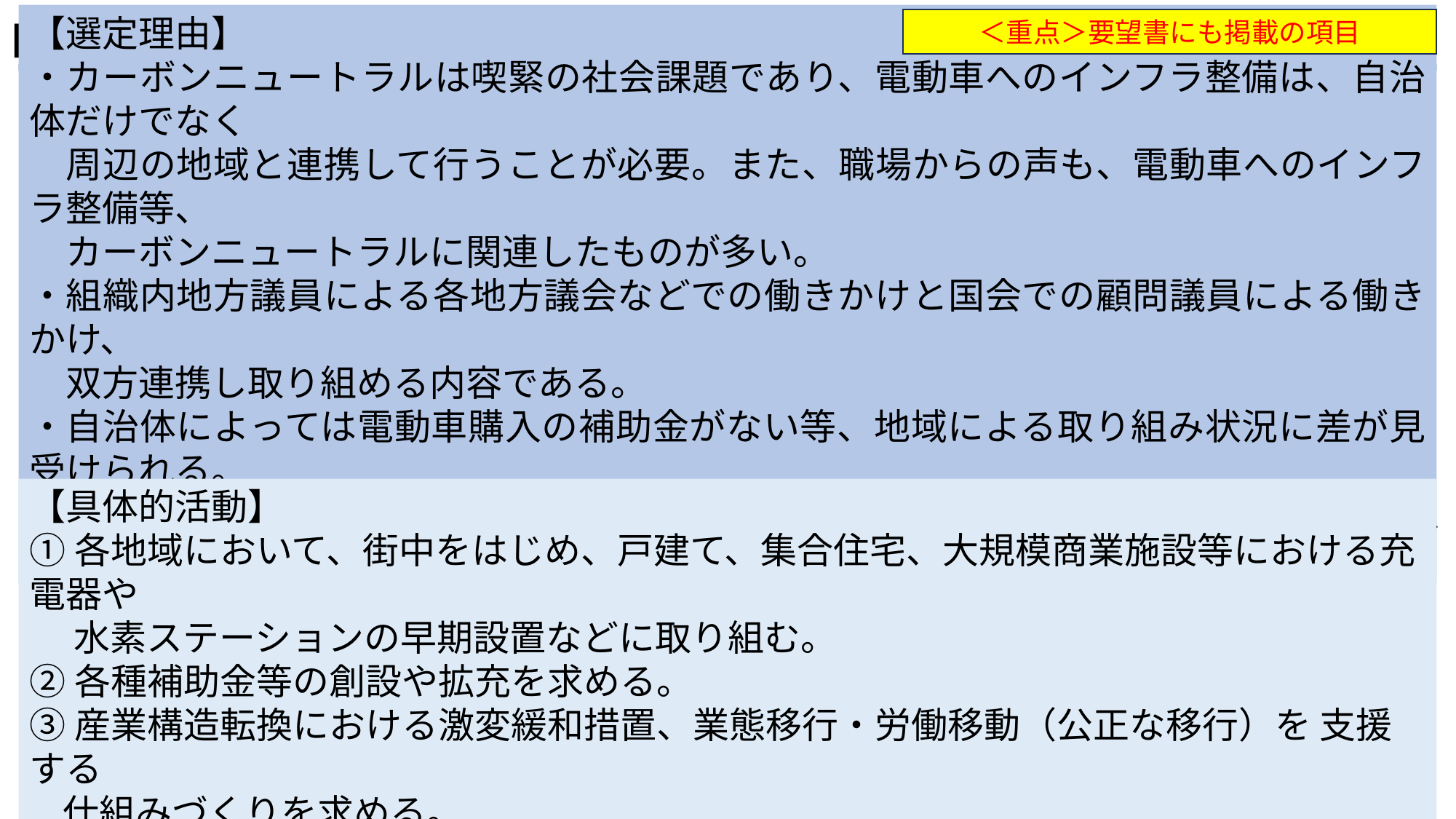

■項目詳細：電動車普及に向けた対応
＜重点＞要望書にも掲載の項目

【選定理由】
・カーボンニュートラルは喫緊の社会課題であり、電動車へのインフラ整備は、自治体だけでなく
　周辺の地域と連携して行うことが必要。また、職場からの声も、電動車へのインフラ整備等、
　カーボンニュートラルに関連したものが多い。
・組織内地方議員による各地方議会などでの働きかけと国会での顧問議員による働きかけ、
　双方連携し取り組める内容である。
・自治体によっては電動車購入の補助金がない等、地域による取り組み状況に差が見受けられる。
・電動車普及を加速度的に促進していく中で、産業構造転換をもたらす可能性は高く、
　関連企業の雇用等への影響も懸念される。
【具体的活動】
①各地域において、街中をはじめ、戸建て、集合住宅、大規模商業施設等における充電器や
　 水素ステーションの早期設置などに取り組む。
②各種補助金等の創設や拡充を求める。
③産業構造転換における激変緩和措置、業態移行・労働移動（公正な移行）を 支援する
   仕組みづくりを求める。